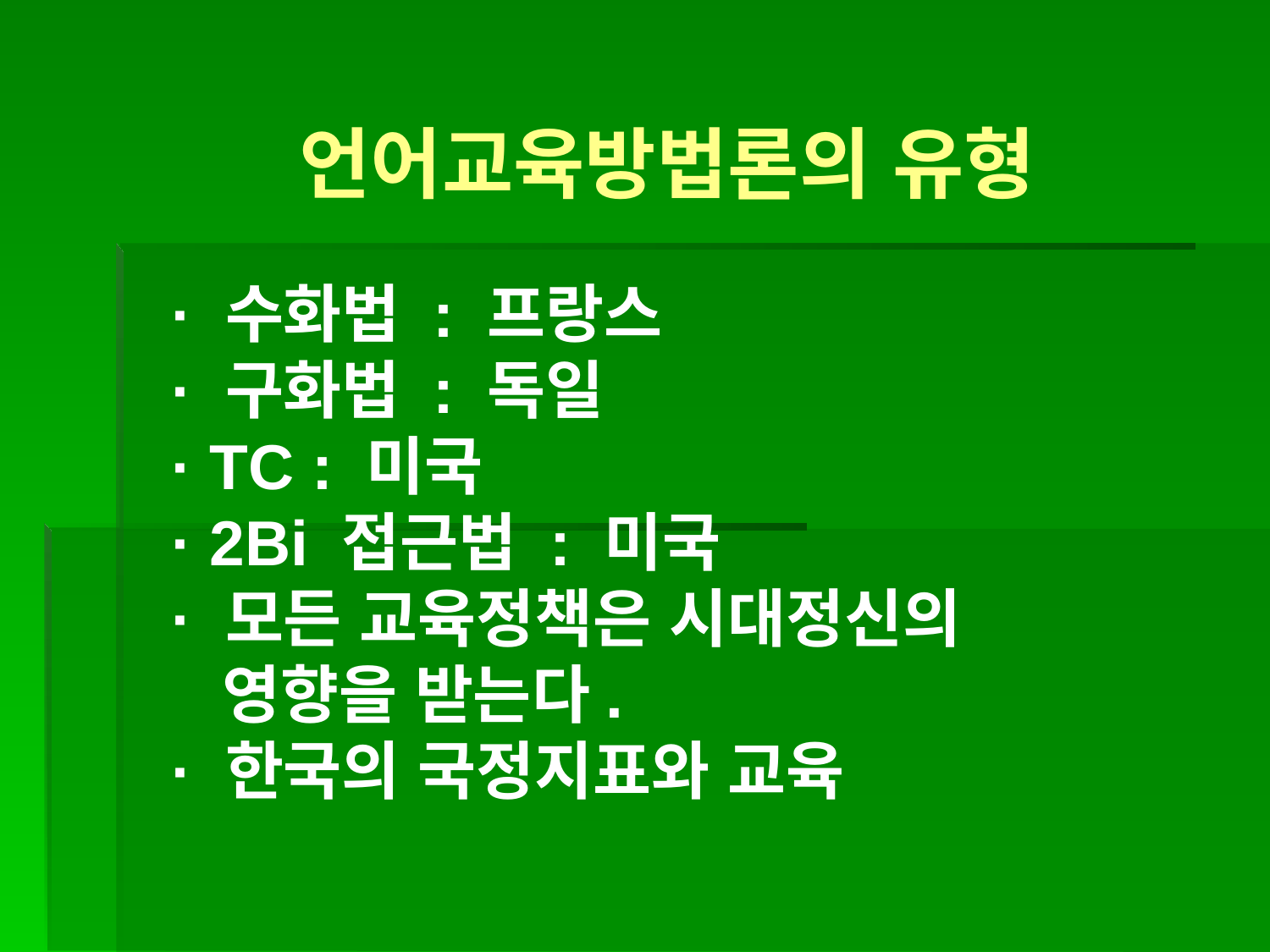

언어교육방법론의 유형
· 수화법 : 프랑스
· 구화법 : 독일
· TC : 미국
· 2Bi 접근법 : 미국
· 모든 교육정책은 시대정신의
  영향을 받는다.
· 한국의 국정지표와 교육